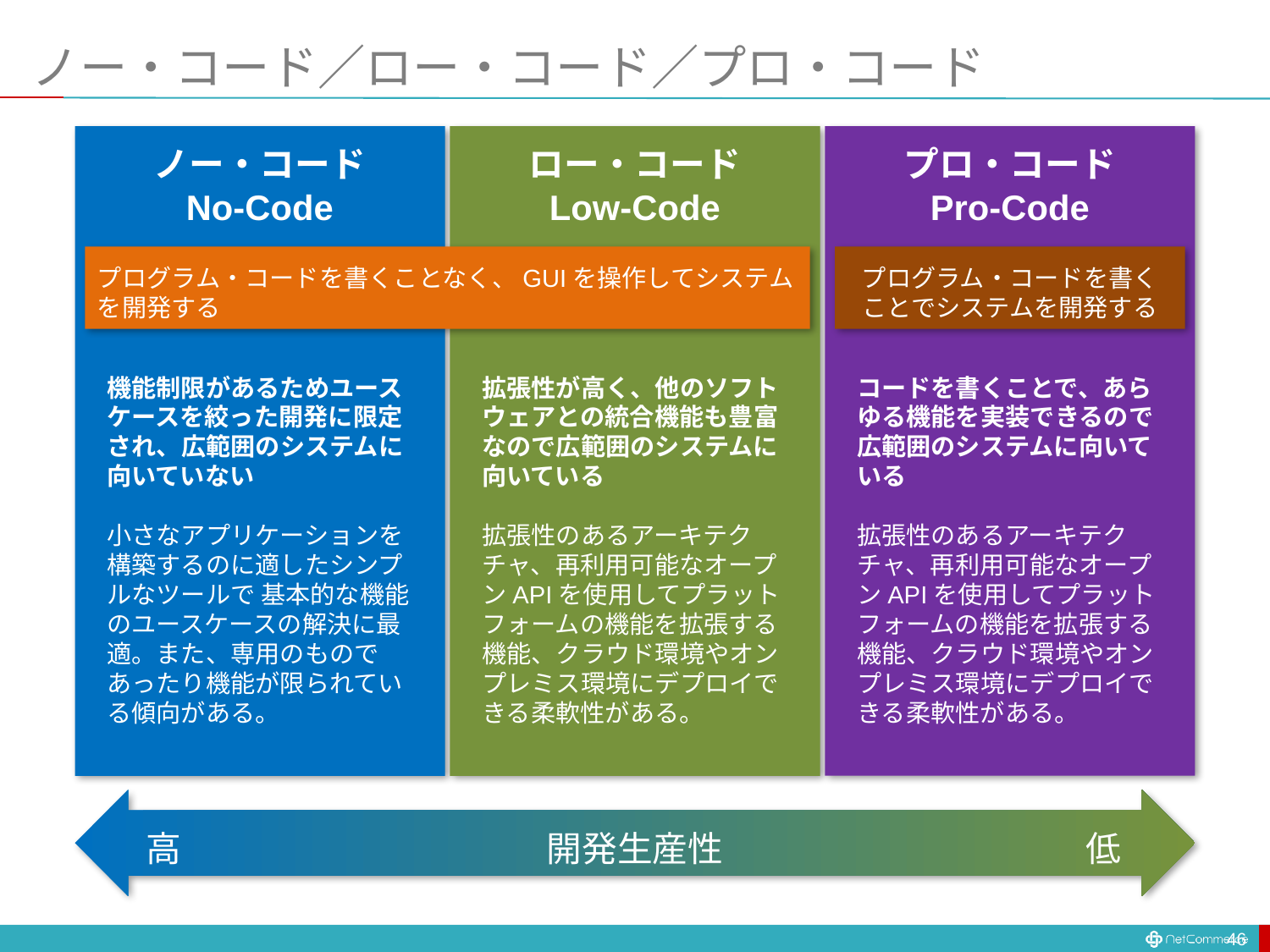

# ノー・コード／ロー・コード／プロ・コード

ノー・コード
No-Code
ロー・コード
Low-Code
プロ・コード
Pro-Code

プログラム・コードを書くことなく、GUIを操作してシステムを開発する
プログラム・コードを書く
ことでシステムを開発する
機能制限があるためユースケースを絞った開発に限定され、広範囲のシステムに向いていない

小さなアプリケーションを構築するのに適したシンプルなツールで 基本的な機能のユースケースの解決に最適。また、専用のものであったり機能が限られている傾向がある。
拡張性が高く、他のソフトウェアとの統合機能も豊富なので広範囲のシステムに向いている

拡張性のあるアーキテクチャ、再利用可能なオープンAPIを使用してプラットフォームの機能を拡張する機能、クラウド環境やオンプレミス環境にデプロイできる柔軟性がある。
コードを書くことで、あらゆる機能を実装できるので広範囲のシステムに向いている

拡張性のあるアーキテクチャ、再利用可能なオープンAPIを使用してプラットフォームの機能を拡張する機能、クラウド環境やオンプレミス環境にデプロイできる柔軟性がある。

高
開発生産性
低
46